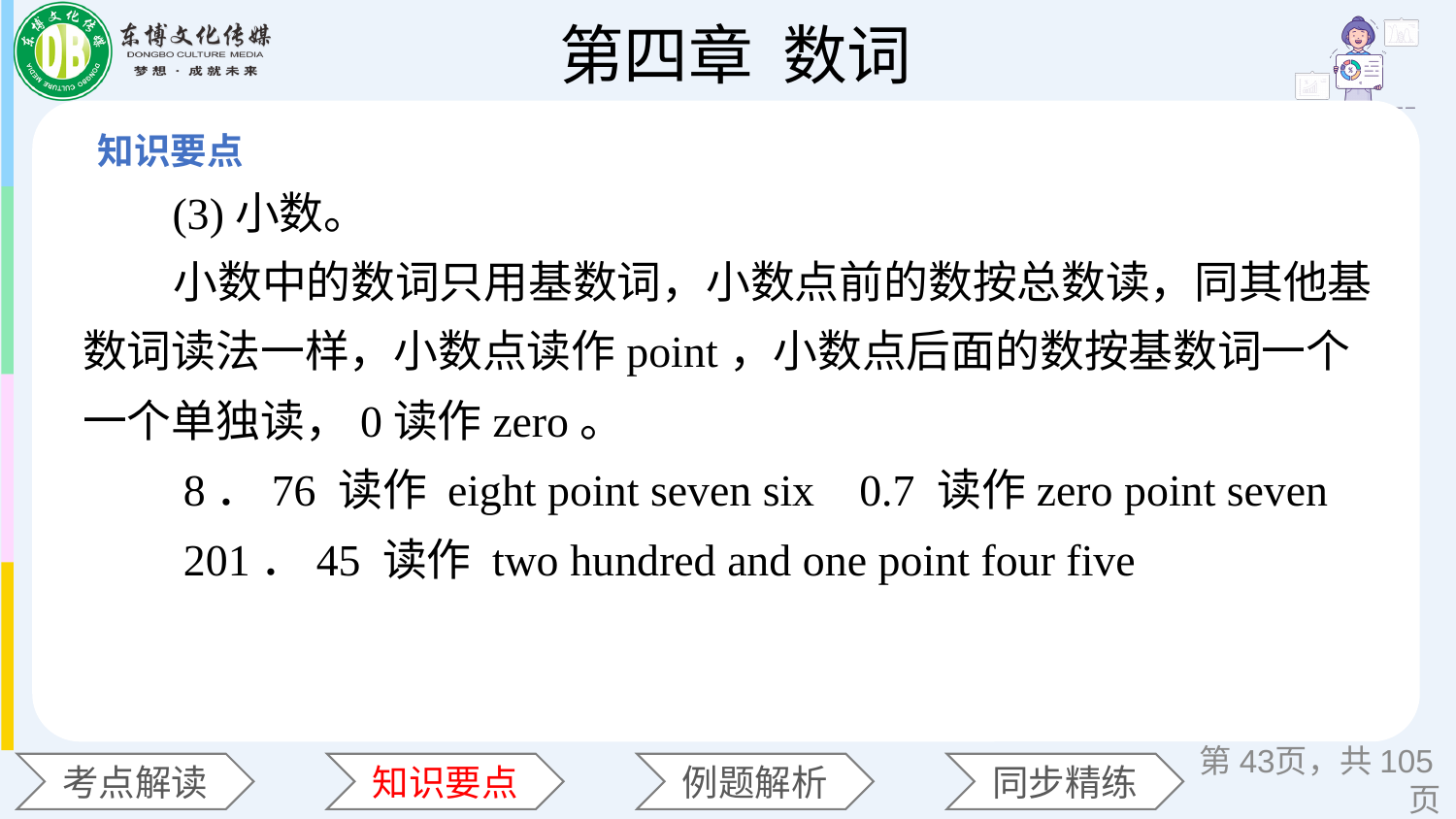

(3)小数。
        小数中的数词只用基数词，小数点前的数按总数读，同其他基数词读法一样，小数点读作point，小数点后面的数按基数词一个一个单独读，0读作zero。
         8．76 读作 eight point seven six    0.7 读作zero point seven
         201．45 读作 two hundred and one point four five
第43页，共105页